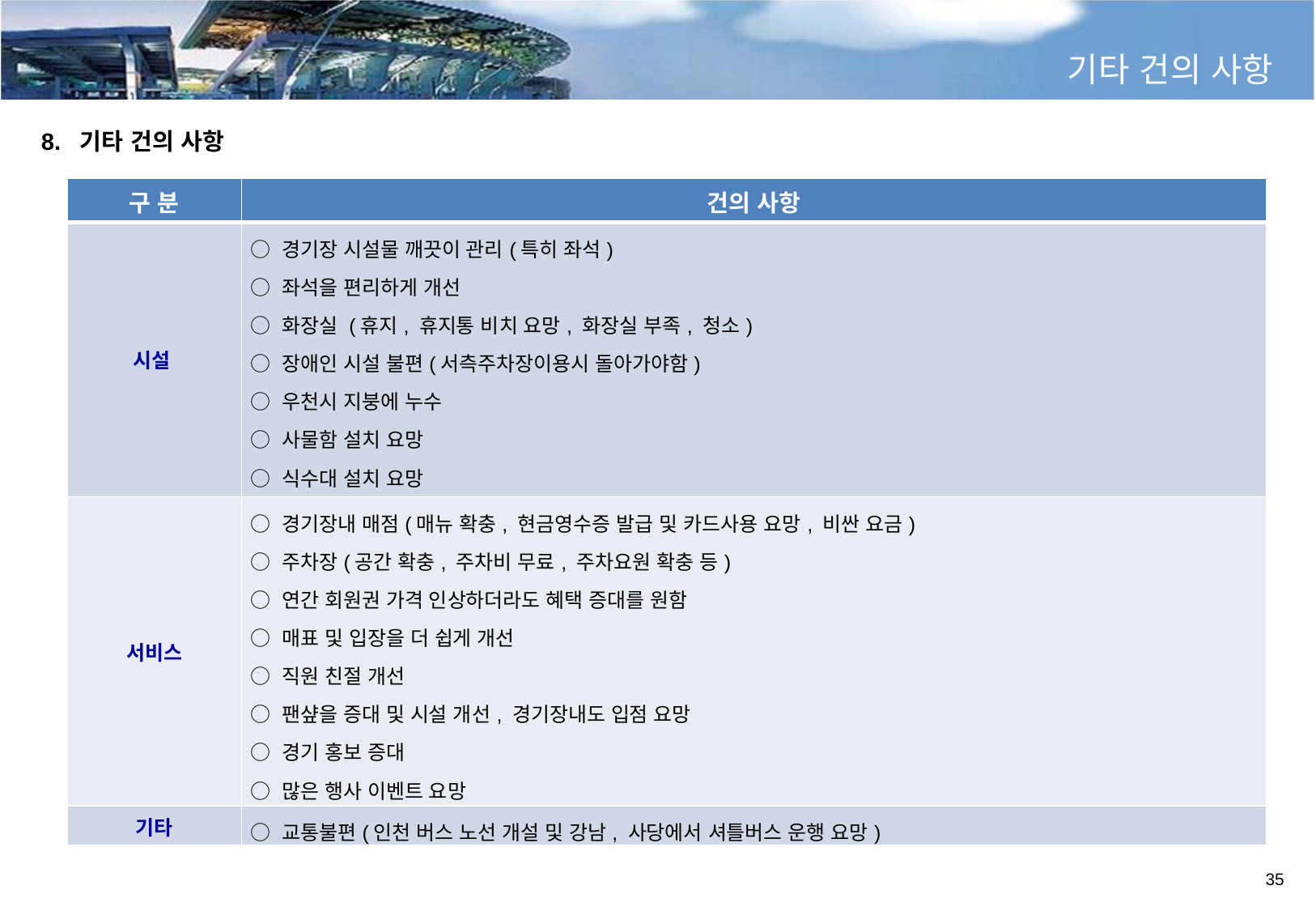

기타 건의 사항
8.  기타 건의 사항
| 구 분 | 건의 사항 |
| --- | --- |
| 시설 | ○ 경기장 시설물 깨끗이 관리(특히 좌석) ○ 좌석을 편리하게 개선 ○ 화장실 (휴지, 휴지통 비치 요망, 화장실 부족, 청소) ○ 장애인 시설 불편(서측주차장이용시 돌아가야함) ○ 우천시 지붕에 누수 ○ 사물함 설치 요망 ○ 식수대 설치 요망 ○ 음향시설 개선 |
| 서비스 | ○ 경기장내 매점(매뉴 확충, 현금영수증 발급 및 카드사용 요망, 비싼 요금) ○ 주차장(공간 확충, 주차비 무료, 주차요원 확충 등) ○ 연간 회원권 가격 인상하더라도 혜택 증대를 원함 ○ 매표 및 입장을 더 쉽게 개선 ○ 직원 친절 개선 ○ 팬샾을 증대 및 시설 개선, 경기장내도 입점 요망 ○ 경기 홍보 증대 ○ 많은 행사 이벤트 요망 ○ 물품 제공(기념품 제공, 응원 물품 지급) |
| 기타 | ○ 교통불편(인천 버스 노선 개설 및 강남, 사당에서 셔틀버스 운행 요망) |
35